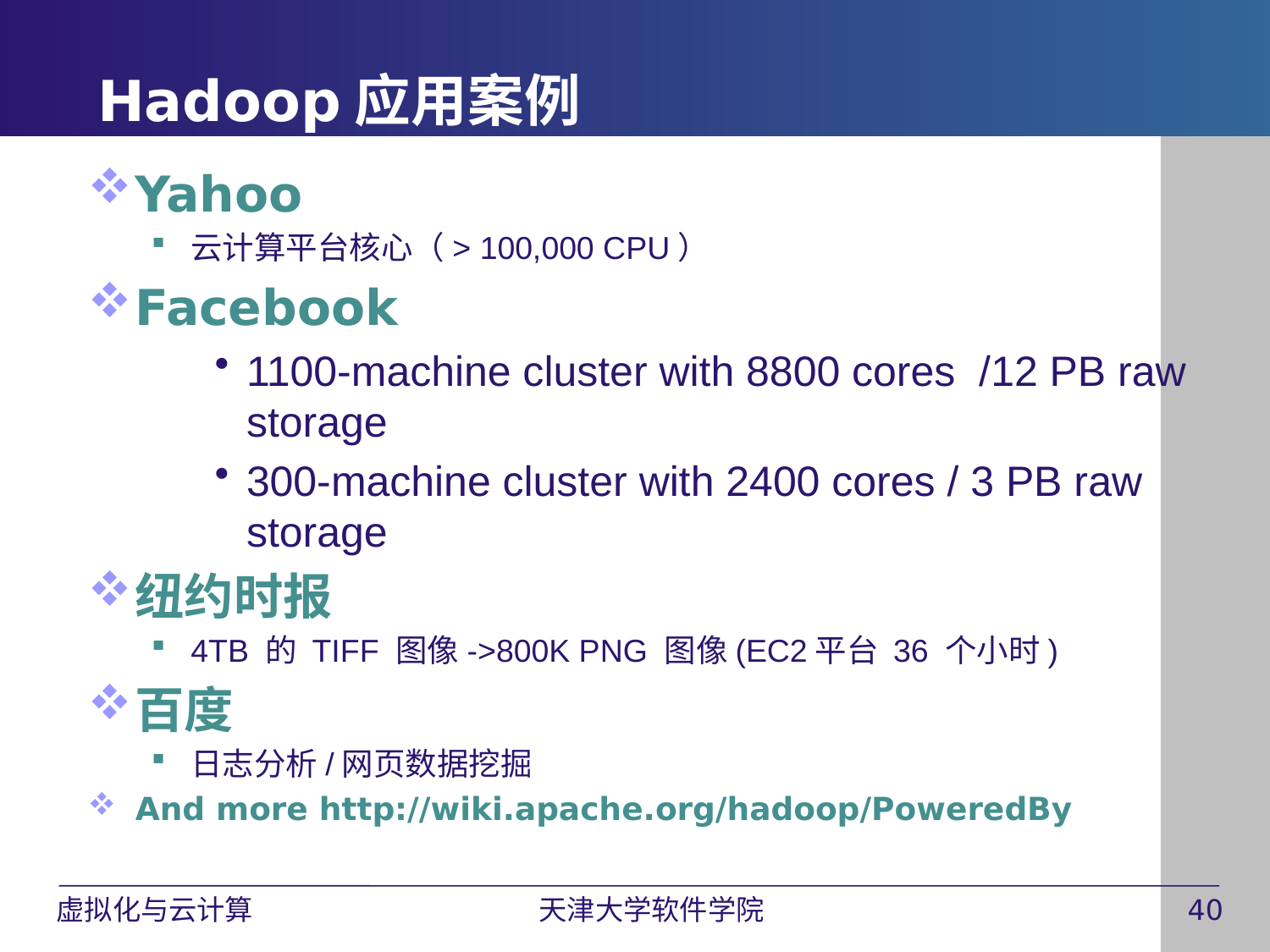

# Hadoop应用案例
Yahoo
云计算平台核心（> 100,000 CPU）
Facebook
1100-machine cluster with 8800 cores  /12 PB raw storage
300-machine cluster with 2400 cores / 3 PB raw storage
纽约时报
4TB 的 TIFF 图像->800K PNG 图像(EC2平台 36 个小时)
百度
日志分析/网页数据挖掘
And more http://wiki.apache.org/hadoop/PoweredBy